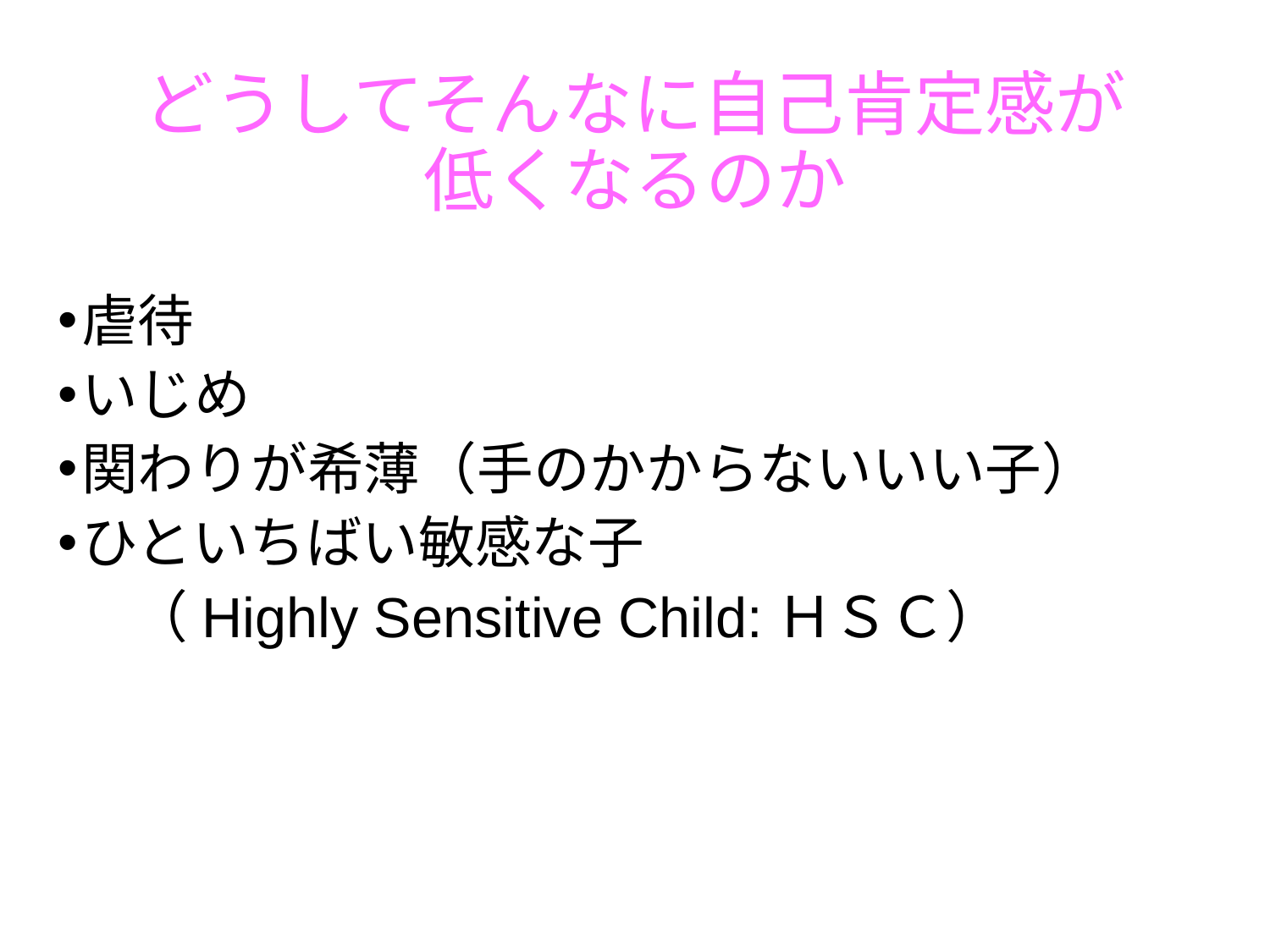

# どうしてそんなに自己肯定感が 低くなるのか
虐待
いじめ
関わりが希薄（手のかからないいい子）
ひといちばい敏感な子
　　（Highly Sensitive Child:ＨＳＣ）